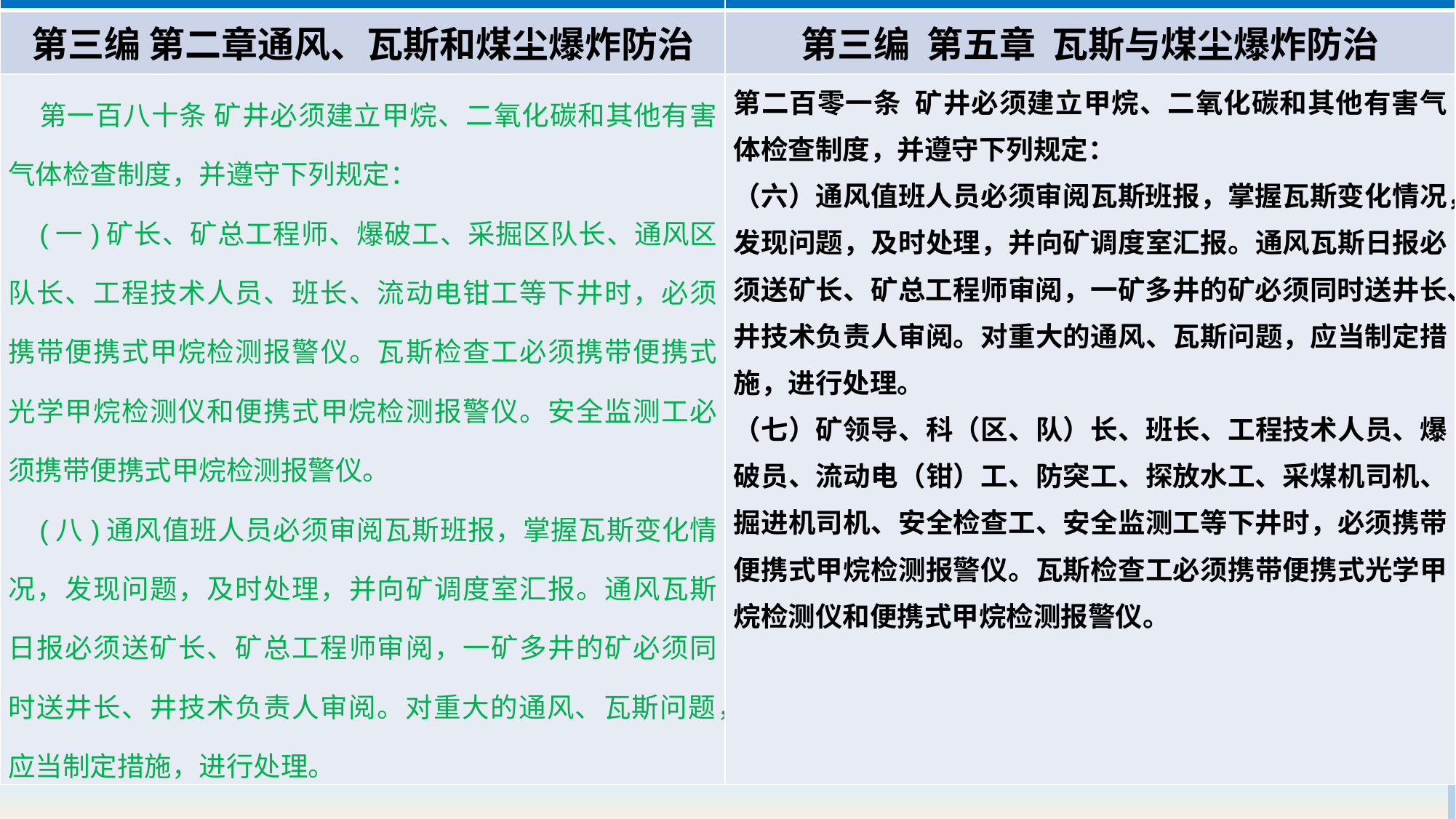

| 《煤矿安全规程》（2022版） | 《煤矿安全规程》（2025版） |
| --- | --- |
| 第三编 第二章通风、瓦斯和煤尘爆炸防治 | 第三编 第五章 瓦斯与煤尘爆炸防治 |
| 第一百八十条 矿井必须建立甲烷、二氧化碳和其他有害气体检查制度，并遵守下列规定： (一)矿长、矿总工程师、爆破工、采掘区队长、通风区队长、工程技术人员、班长、流动电钳工等下井时，必须携带便携式甲烷检测报警仪。瓦斯检查工必须携带便携式光学甲烷检测仪和便携式甲烷检测报警仪。安全监测工必须携带便携式甲烷检测报警仪。 (八)通风值班人员必须审阅瓦斯班报，掌握瓦斯变化情况，发现问题，及时处理，并向矿调度室汇报。通风瓦斯日报必须送矿长、矿总工程师审阅，一矿多井的矿必须同时送井长、井技术负责人审阅。对重大的通风、瓦斯问题，应当制定措施，进行处理。 | 第二百零一条 矿井必须建立甲烷、二氧化碳和其他有害气体检查制度，并遵守下列规定： （六）通风值班人员必须审阅瓦斯班报，掌握瓦斯变化情况，发现问题，及时处理，并向矿调度室汇报。通风瓦斯日报必须送矿长、矿总工程师审阅，一矿多井的矿必须同时送井长、井技术负责人审阅。对重大的通风、瓦斯问题，应当制定措施，进行处理。 （七）矿领导、科（区、队）长、班长、工程技术人员、爆破员、流动电（钳）工、防突工、探放水工、采煤机司机、掘进机司机、安全检查工、安全监测工等下井时，必须携带便携式甲烷检测报警仪。瓦斯检查工必须携带便携式光学甲烷检测仪和便携式甲烷检测报警仪。 |